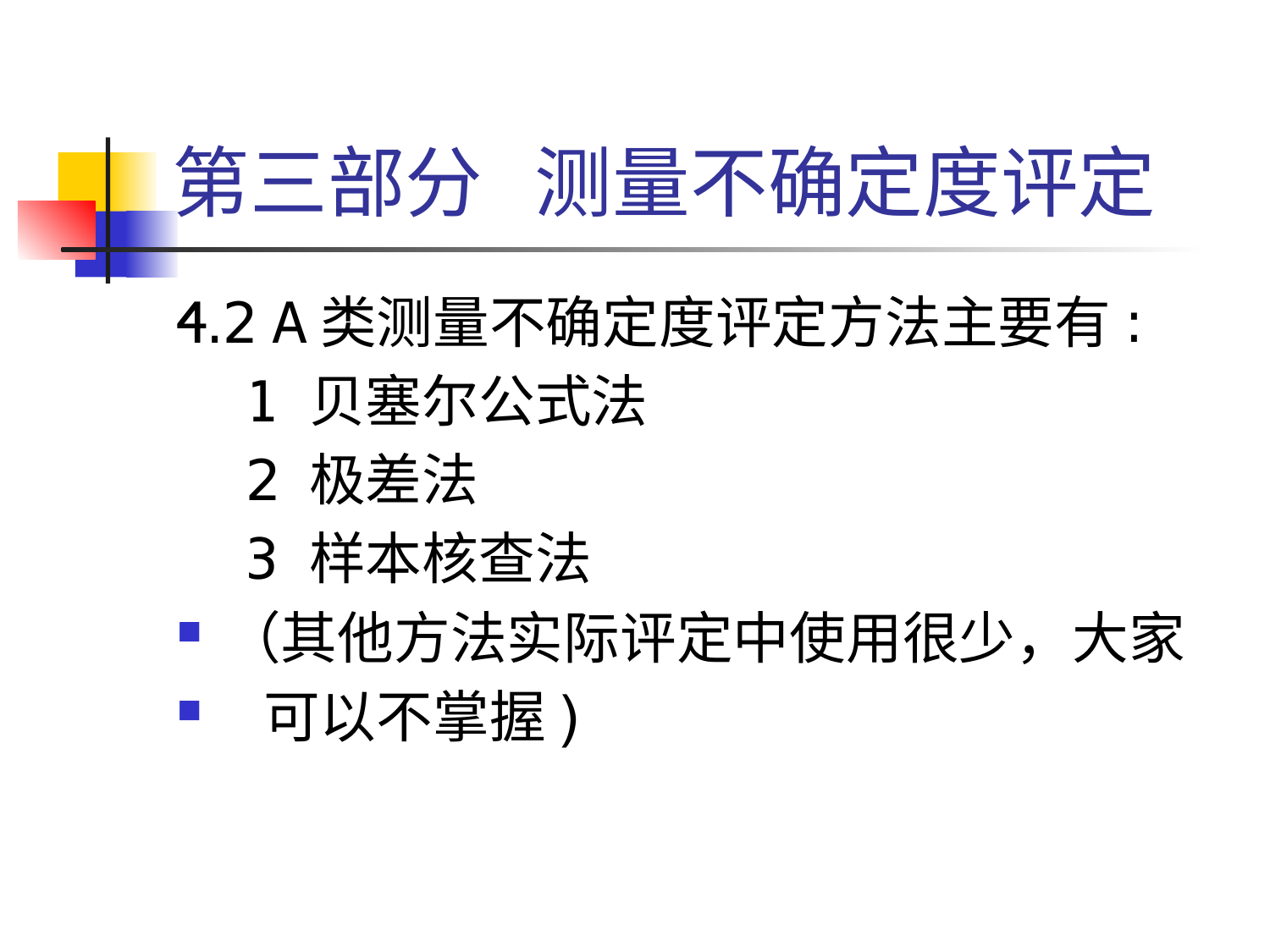

# 第三部分   测量不确定度评定
4.2 A类测量不确定度评定方法主要有:
    1 贝塞尔公式法
    2 极差法
    3 样本核查法
（其他方法实际评定中使用很少，大家
  可以不掌握)